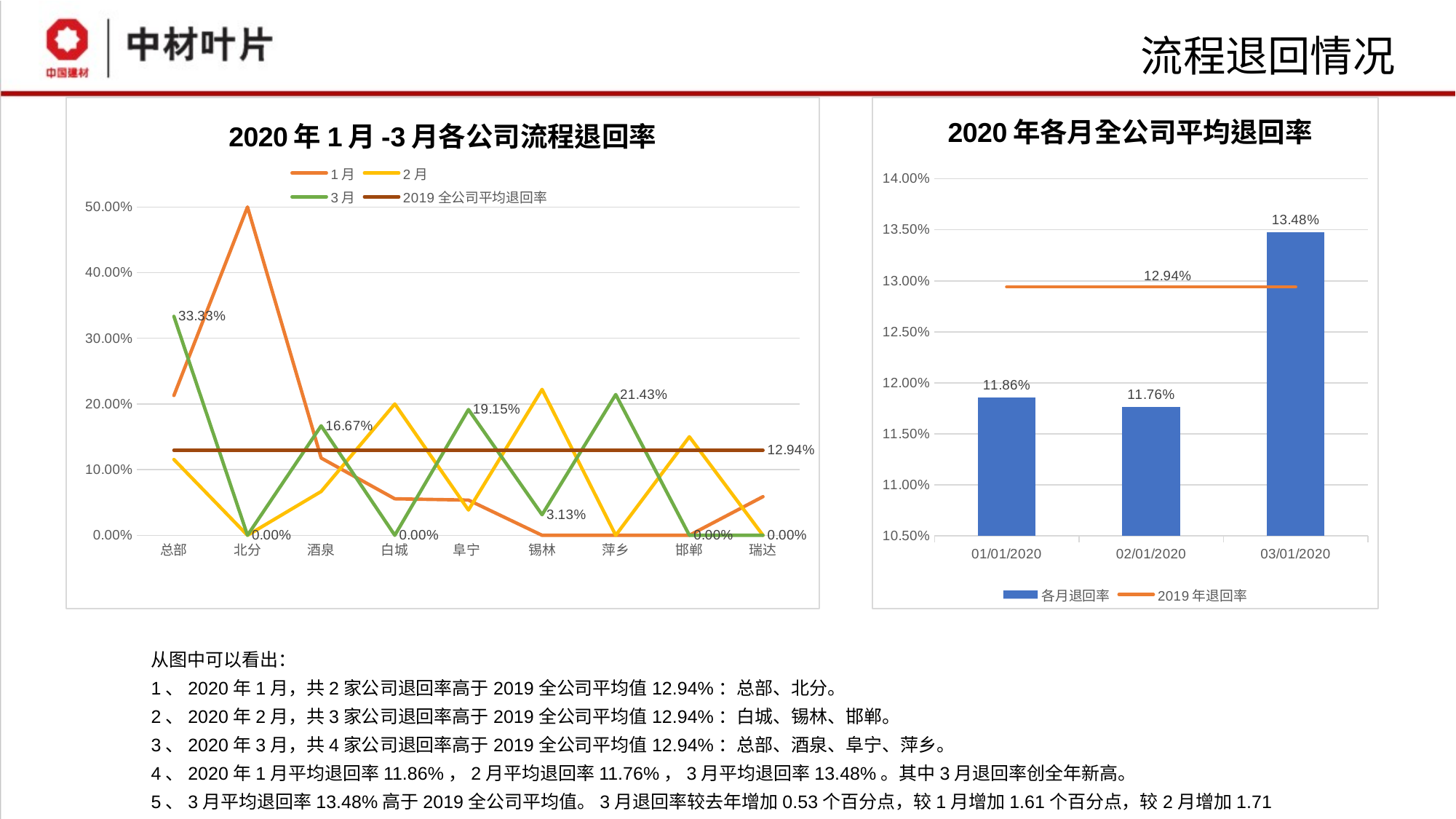

流程退回情况

### Chart: 2020年1月-3月各公司流程退回率

| Category | 1月 | 2月 | 3月 | 2019全公司平均退回率 |
|---|---|---|---|---|
| 总部 | 0.212765957446809 | 0.115384615384615 | 0.333333333333333 | 0.1294 |
| 北分 | 0.5 | 0.0 | 0.0 | 0.1294 |
| 酒泉 | 0.117647058823529 | 0.0666666666666667 | 0.166666666666667 | 0.1294 |
| 白城 | 0.0555555555555556 | 0.2 | 0.0 | 0.1294 |
| 阜宁  | 0.0535714285714286 | 0.0384615384615385 | 0.191489361702128 | 0.1294 |
| 锡林 | 0.0 | 0.222222222222222 | 0.03125 | 0.1294 |
| 萍乡 | 0.0 | 0.0 | 0.214285714285714 | 0.1294 |
| 邯郸 | 0.0 | 0.15 | 0.0 | 0.1294 |
| 瑞达 | 0.0588235294117647 | 0.0 | 0.0 | 0.1294 |

### Chart: 2020年各月全公司平均退回率

| Category | 各月退回率 | 2019年退回率 |
|---|---|---|
| 43831 | 0.118577075098814 | 0.1294 |
| 43862 | 0.117647058823529 | 0.1294 |
| 43891 | 0.134751773049645 | 0.1294 |
从图中可以看出：
1、2020年1月，共2家公司退回率高于2019全公司平均值12.94%：总部、北分。
2、2020年2月，共3家公司退回率高于2019全公司平均值12.94%：白城、锡林、邯郸。
3、2020年3月，共4家公司退回率高于2019全公司平均值12.94%：总部、酒泉、阜宁、萍乡。
4、2020年1月平均退回率11.86%，2月平均退回率11.76%，3月平均退回率13.48%。其中3月退回率创全年新高。
5、3月平均退回率13.48%高于2019全公司平均值。3月退回率较去年增加0.53个百分点，较1月增加1.61个百分点，较2月增加1.71个百分点。